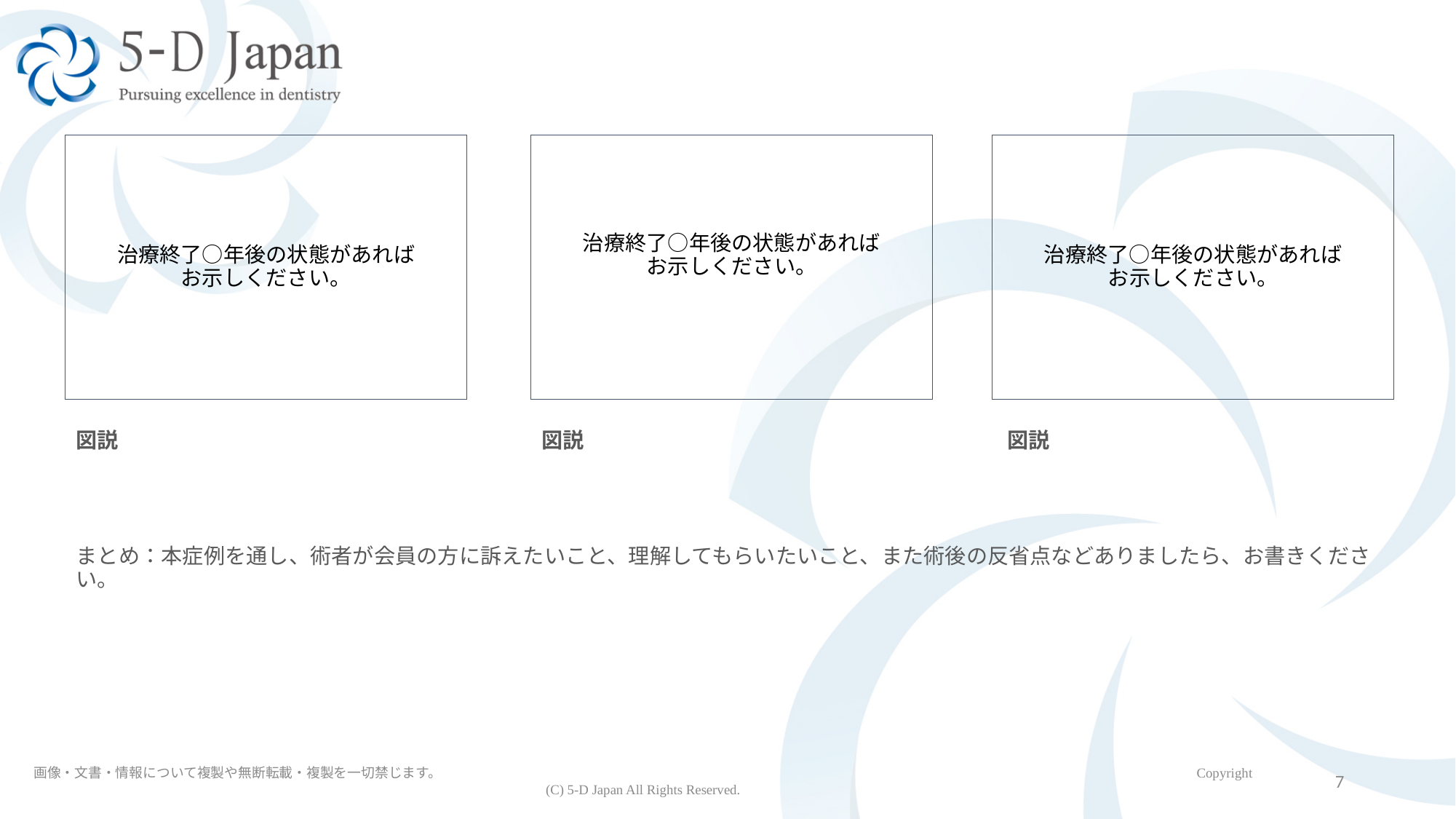

治療終了○年後の状態があれば
お示しください。
治療終了○年後の状態があれば
お示しください。

治療終了○年後の状態があれば
お示しください。
図説
図説
図説
まとめ：本症例を通し、術者が会員の方に訴えたいこと、理解してもらいたいこと、また術後の反省点などありましたら、お書きください。
7
画像・文書・情報について複製や無断転載・複製を一切禁じます。		　　　　　　　　　　　　　　　　　　　　　　　　　　　　　　　　　　　　　　　　　　　　　Copyright (C) 5-D Japan All Rights Reserved.